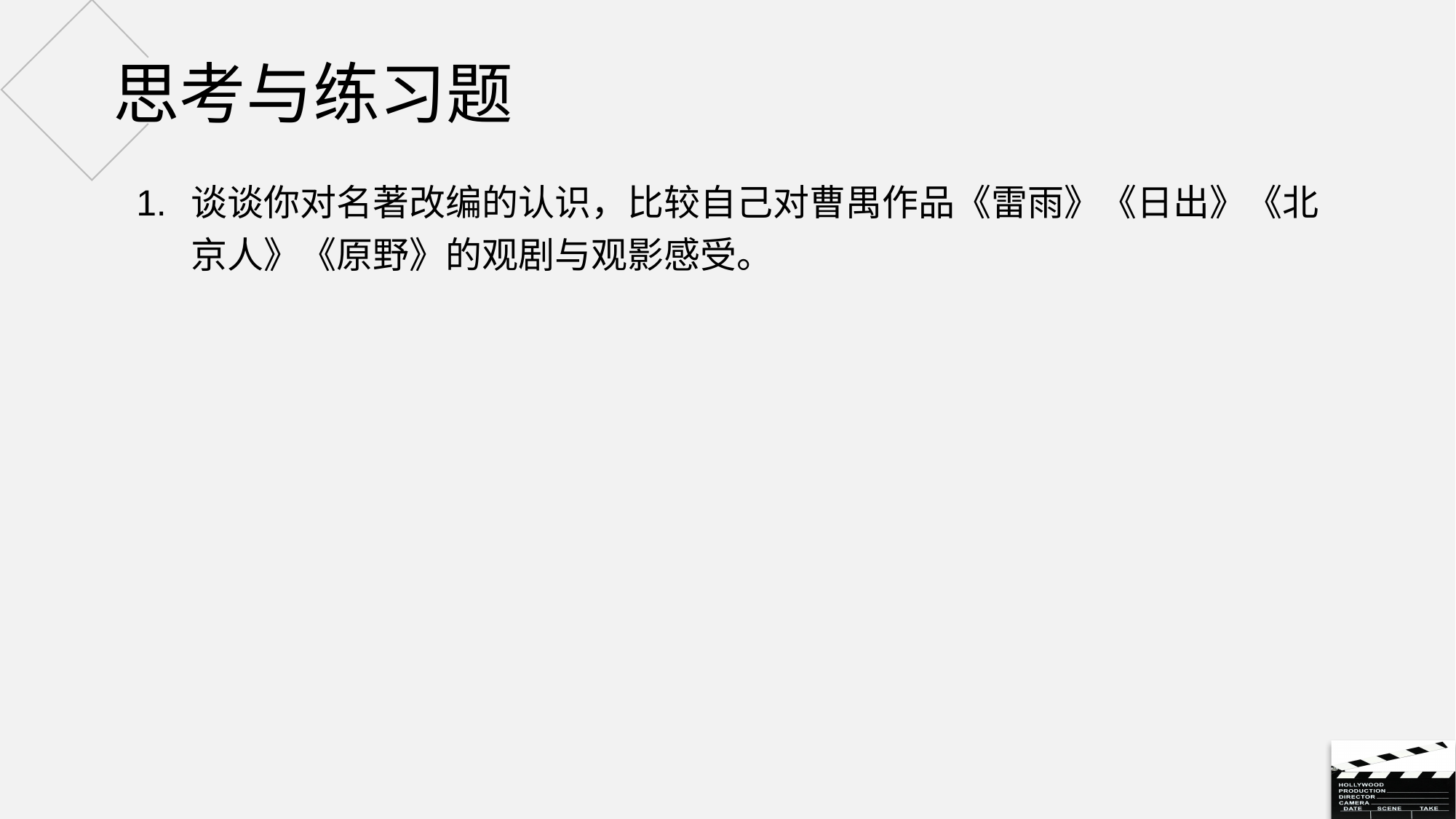

# 思考与练习题
谈谈你对名著改编的认识，比较自己对曹禺作品《雷雨》《日出》《北京人》《原野》的观剧与观影感受。